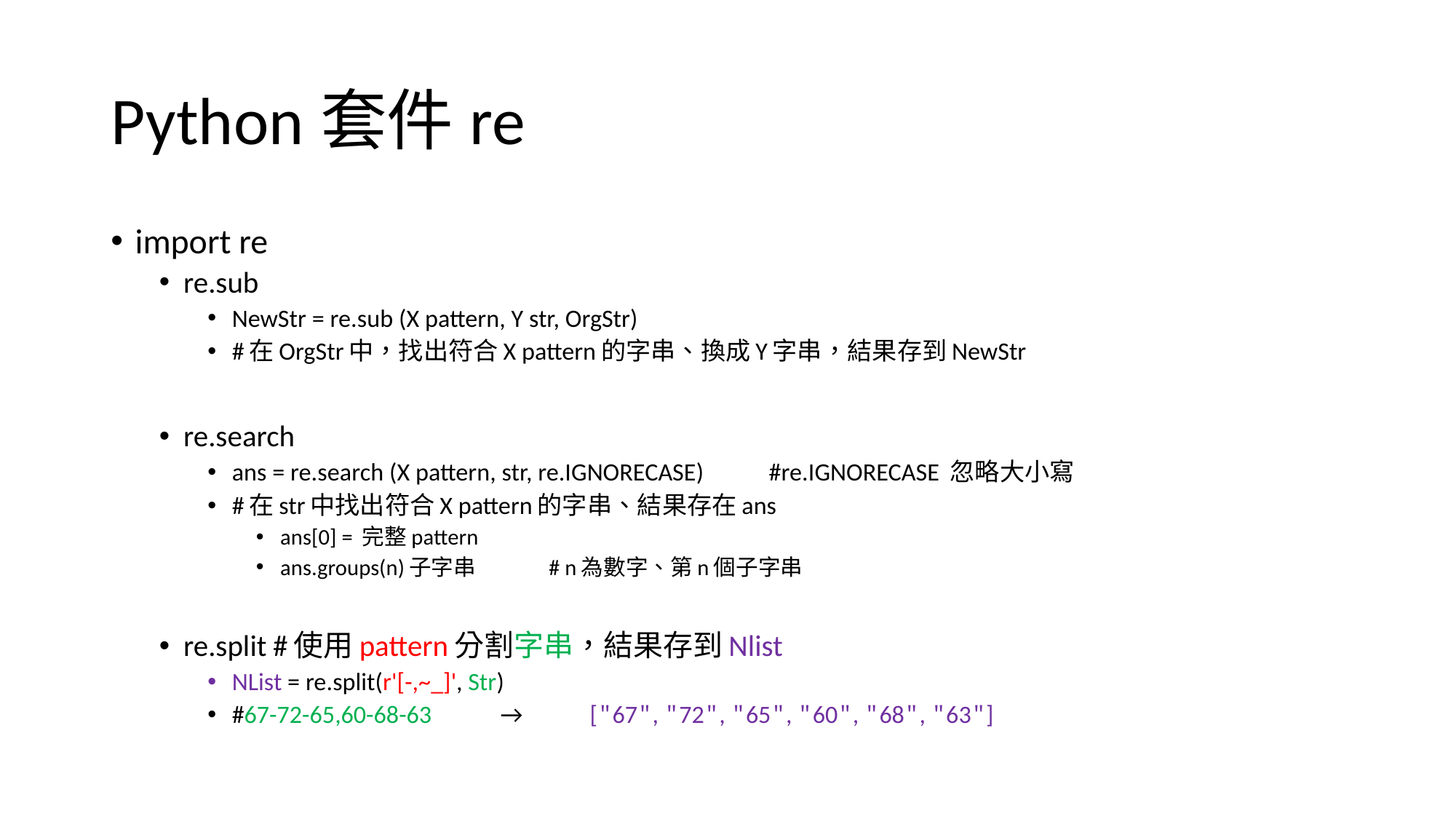

# Python套件re
import re
re.sub
NewStr = re.sub (X pattern, Y str, OrgStr)
#在OrgStr中，找出符合X pattern的字串、換成Y字串，結果存到NewStr

re.search
ans = re.search (X pattern, str, re.IGNORECASE)		#re.IGNORECASE 忽略大小寫
#在str中找出符合X pattern的字串、結果存在ans
ans[0] = 完整pattern
ans.groups(n)子字串					# n為數字、第n個子字串

re.split		#使用pattern分割字串，結果存到Nlist
NList = re.split(r'[-,~_]', Str)
#67-72-65,60-68-63	→	["67", "72", "65", "60", "68", "63"]